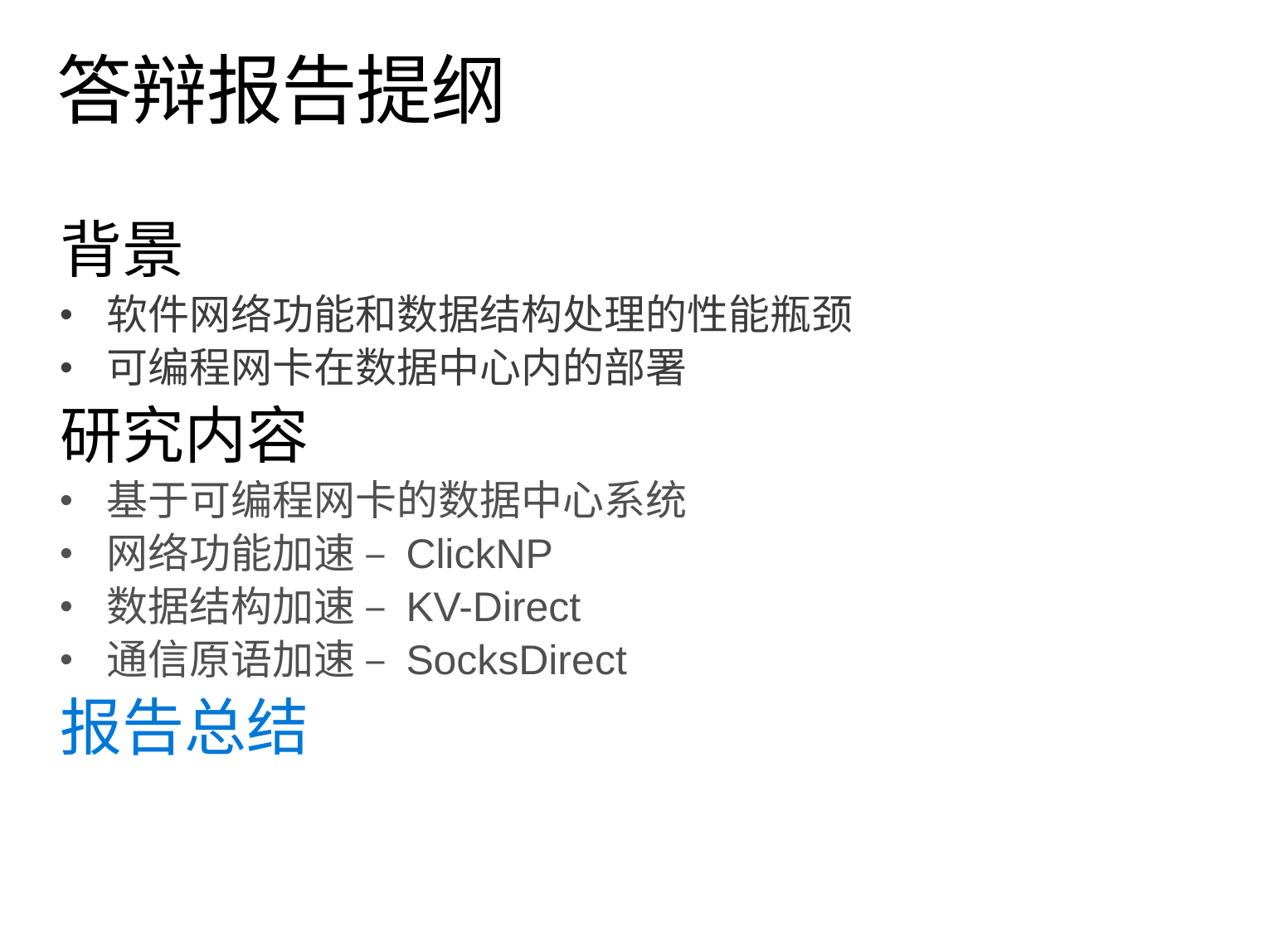

# 答辩报告提纲
背景
软件网络功能和数据结构处理的性能瓶颈
可编程网卡在数据中心内的部署
研究内容
基于可编程网卡的数据中心系统
网络功能加速 – ClickNP
数据结构加速 – KV-Direct
通信原语加速 – SocksDirect
报告总结